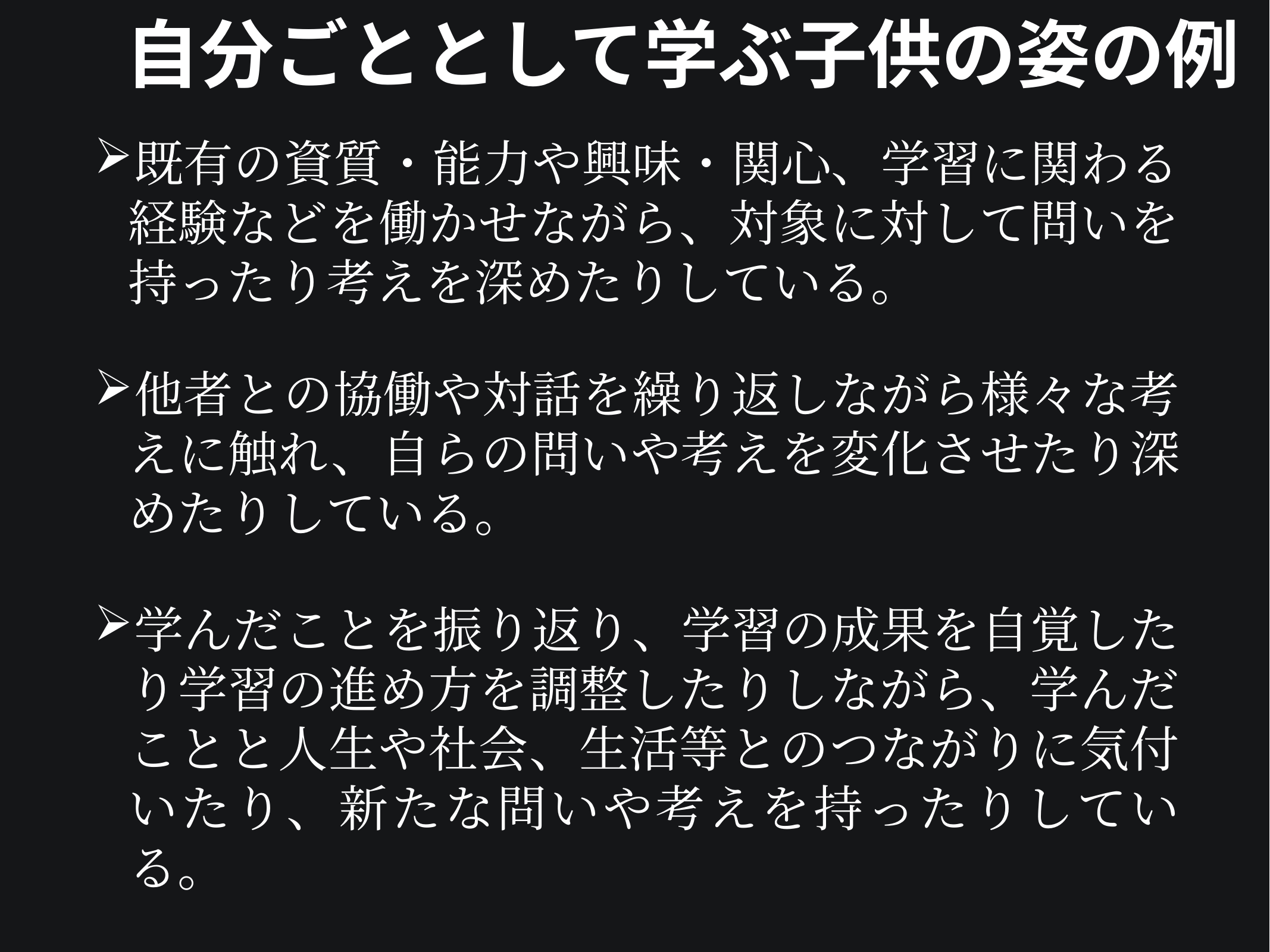

自分ごととして学ぶ子供の姿の例
既有の資質・能力や興味・関心、学習に関わる経験などを働かせながら、対象に対して問いを持ったり考えを深めたりしている。
他者との協働や対話を繰り返しながら様々な考えに触れ、自らの問いや考えを変化させたり深めたりしている。
学んだことを振り返り、学習の成果を自覚したり学習の進め方を調整したりしながら、学んだことと人生や社会、生活等とのつながりに気付いたり、新たな問いや考えを持ったりしている。